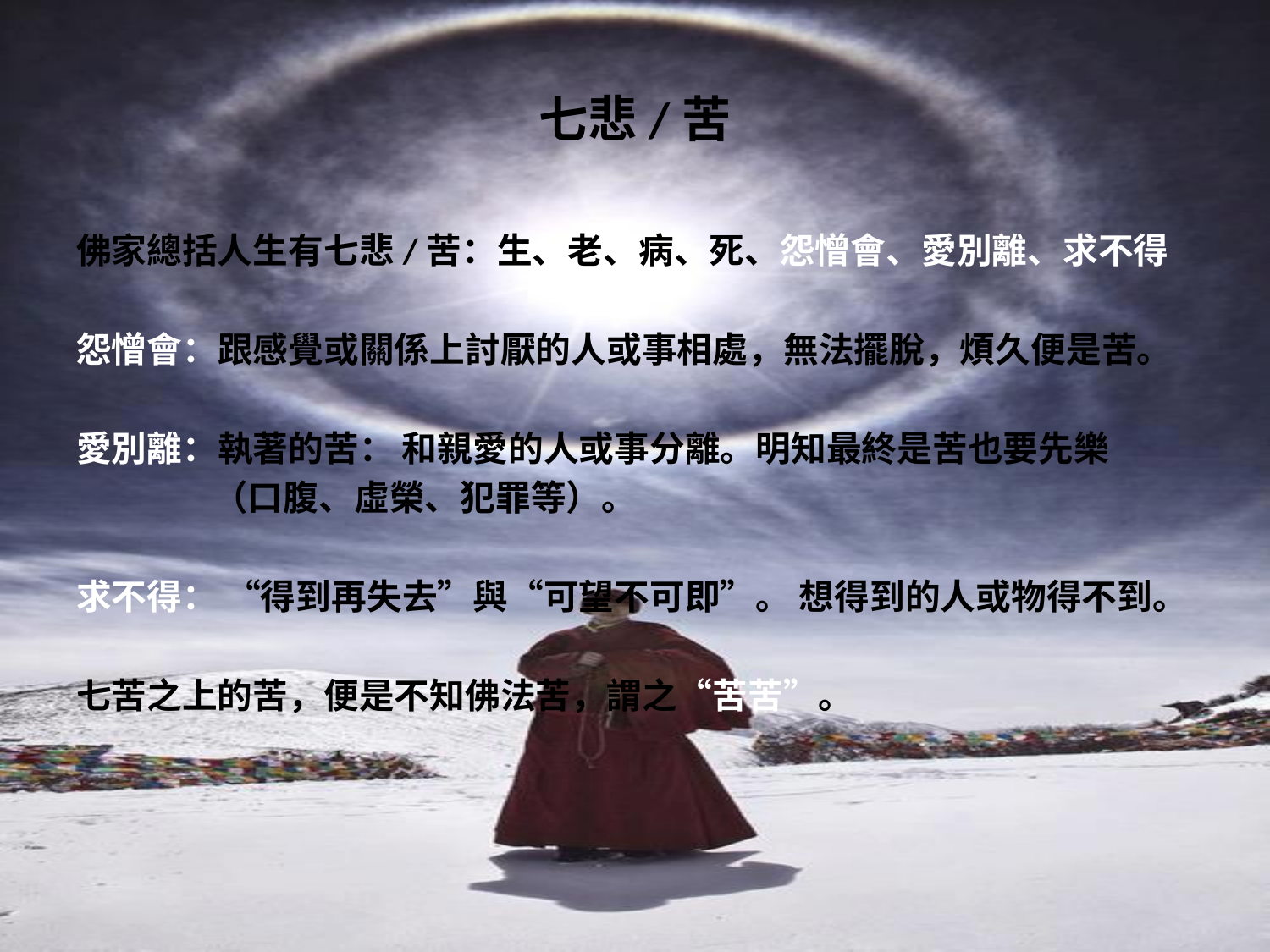

# 七悲/苦
佛家總括人生有七悲/苦：生、老、病、死、怨憎會、愛別離、求不得

怨憎會：跟感覺或關係上討厭的人或事相處，無法擺脫，煩久便是苦。

愛別離：執著的苦： 和親愛的人或事分離。明知最終是苦也要先樂
	          （口腹、虛榮、犯罪等）。

求不得： “得到再失去”與“可望不可即”。 想得到的人或物得不到。

七苦之上的苦，便是不知佛法苦，謂之“苦苦”。